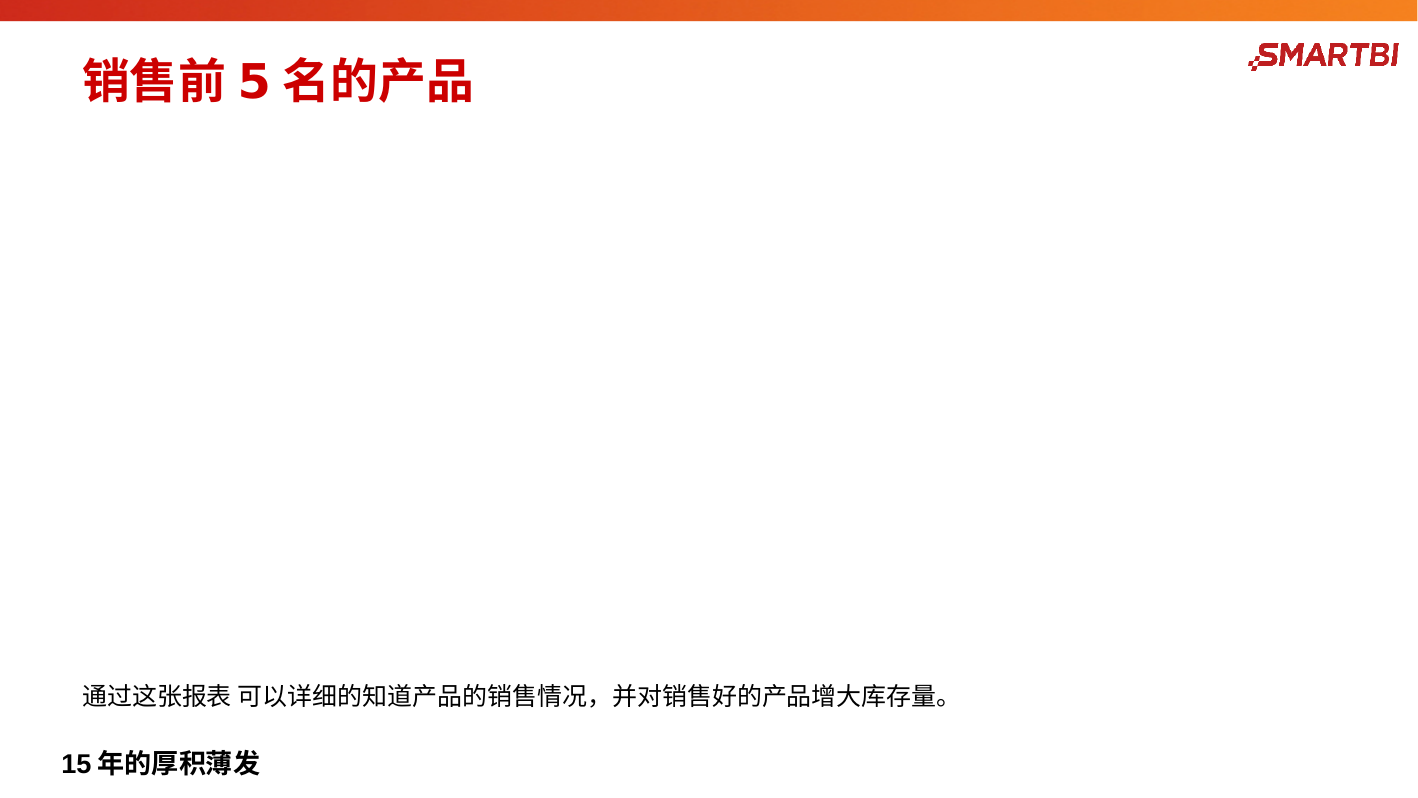

# 销售前5名的产品
通过这张报表 可以详细的知道产品的销售情况，并对销售好的产品增大库存量。